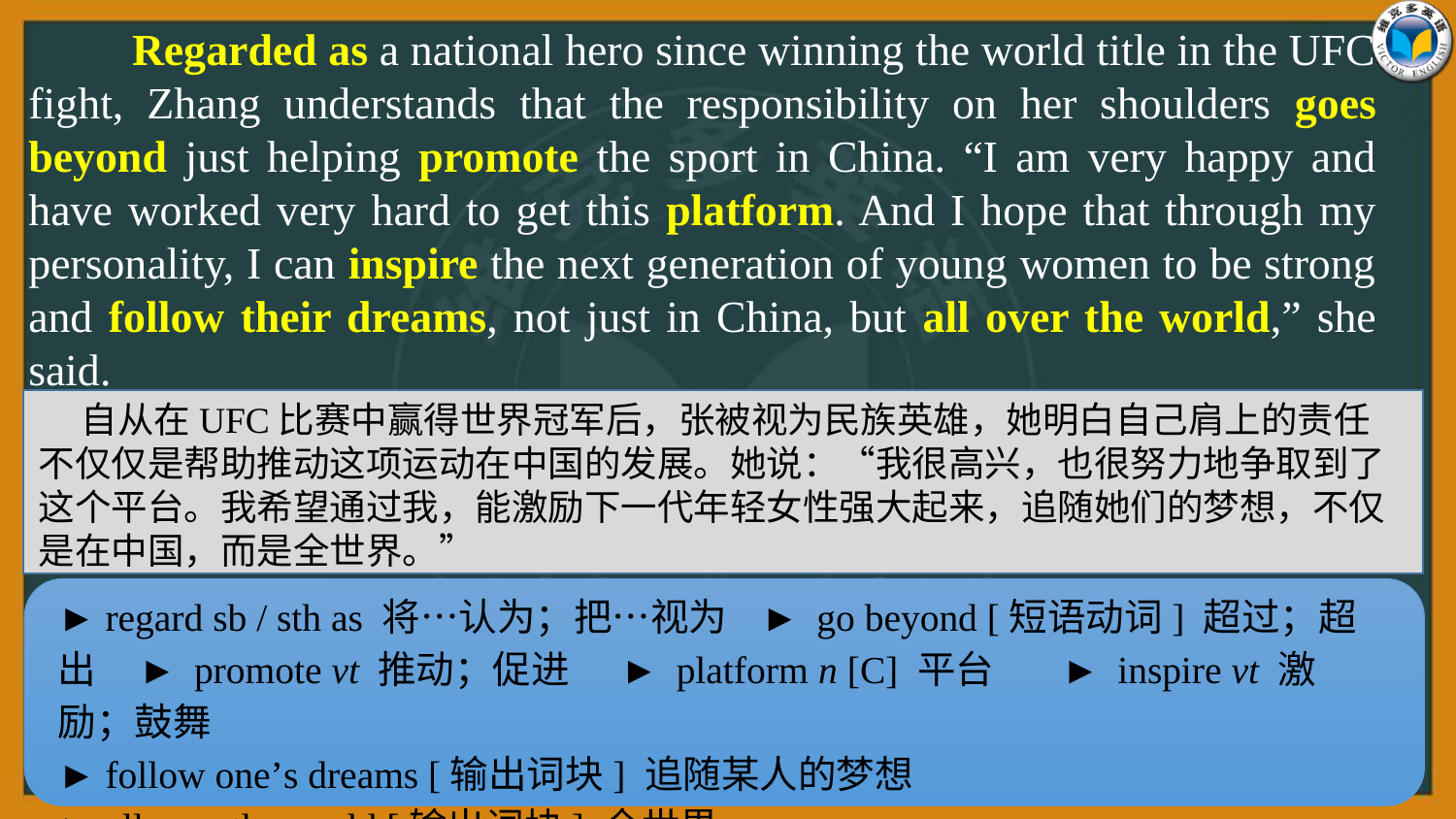

Regarded as a national hero since winning the world title in the UFC fight, Zhang understands that the responsibility on her shoulders goes beyond just helping promote the sport in China. “I am very happy and have worked very hard to get this platform. And I hope that through my personality, I can inspire the next generation of young women to be strong and follow their dreams, not just in China, but all over the world,” she said.

自从在UFC比赛中赢得世界冠军后，张被视为民族英雄，她明白自己肩上的责任不仅仅是帮助推动这项运动在中国的发展。她说：“我很高兴，也很努力地争取到了这个平台。我希望通过我，能激励下一代年轻女性强大起来，追随她们的梦想，不仅是在中国，而是全世界。”

► regard sb / sth as 将…认为；把…视为    ► go beyond [短语动词] 超过；超出     ► promote vt 推动；促进      ► platform n [C] 平台        ► inspire vt 激励；鼓舞
► follow one’s dreams [输出词块] 追随某人的梦想
► all over the world [输出词块] 全世界